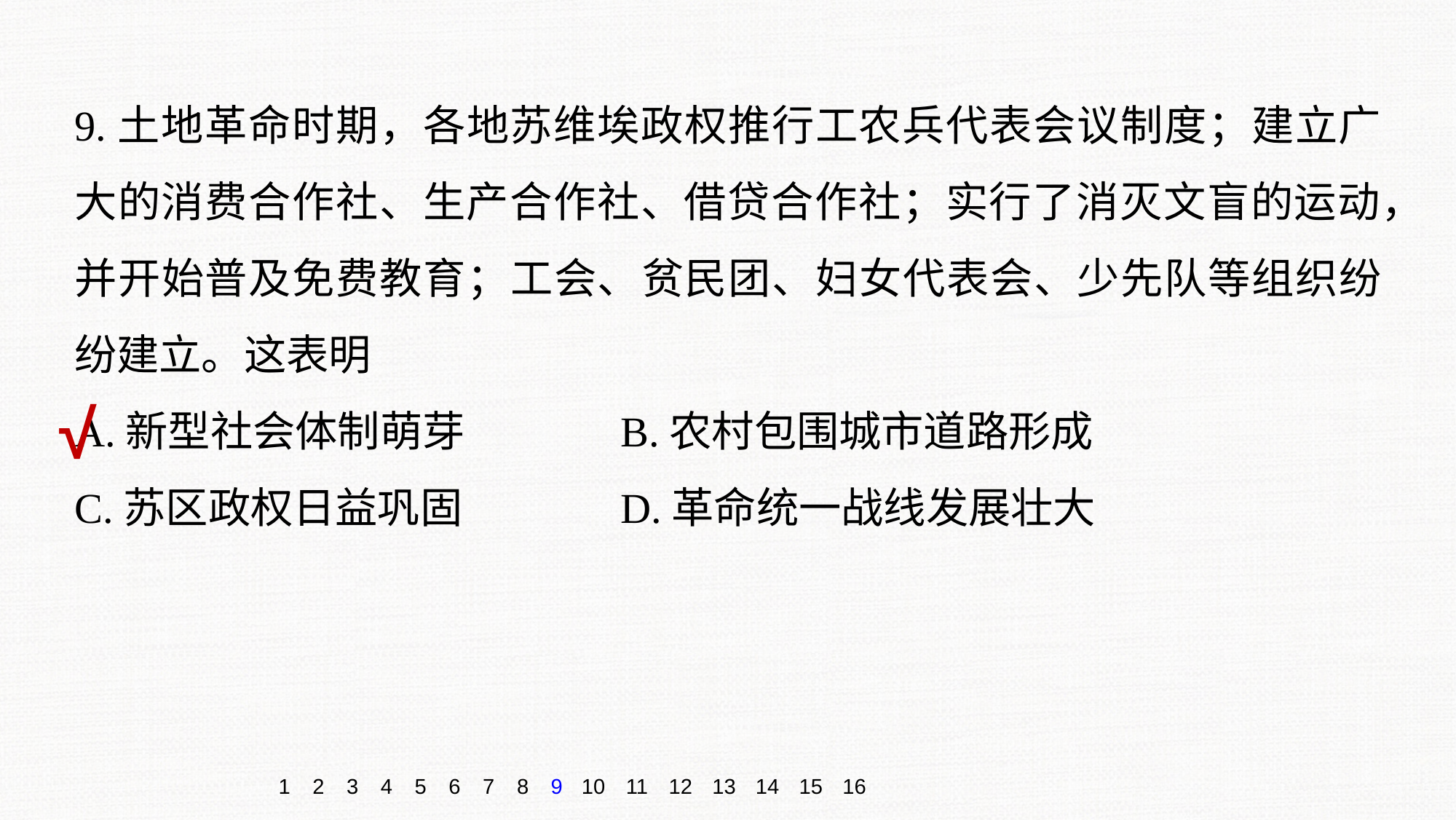

9.土地革命时期，各地苏维埃政权推行工农兵代表会议制度；建立广大的消费合作社、生产合作社、借贷合作社；实行了消灭文盲的运动，并开始普及免费教育；工会、贫民团、妇女代表会、少先队等组织纷纷建立。这表明
A.新型社会体制萌芽		B.农村包围城市道路形成
C.苏区政权日益巩固		D.革命统一战线发展壮大
√
1
2
3
4
5
6
7
8
9
10
11
12
13
14
15
16